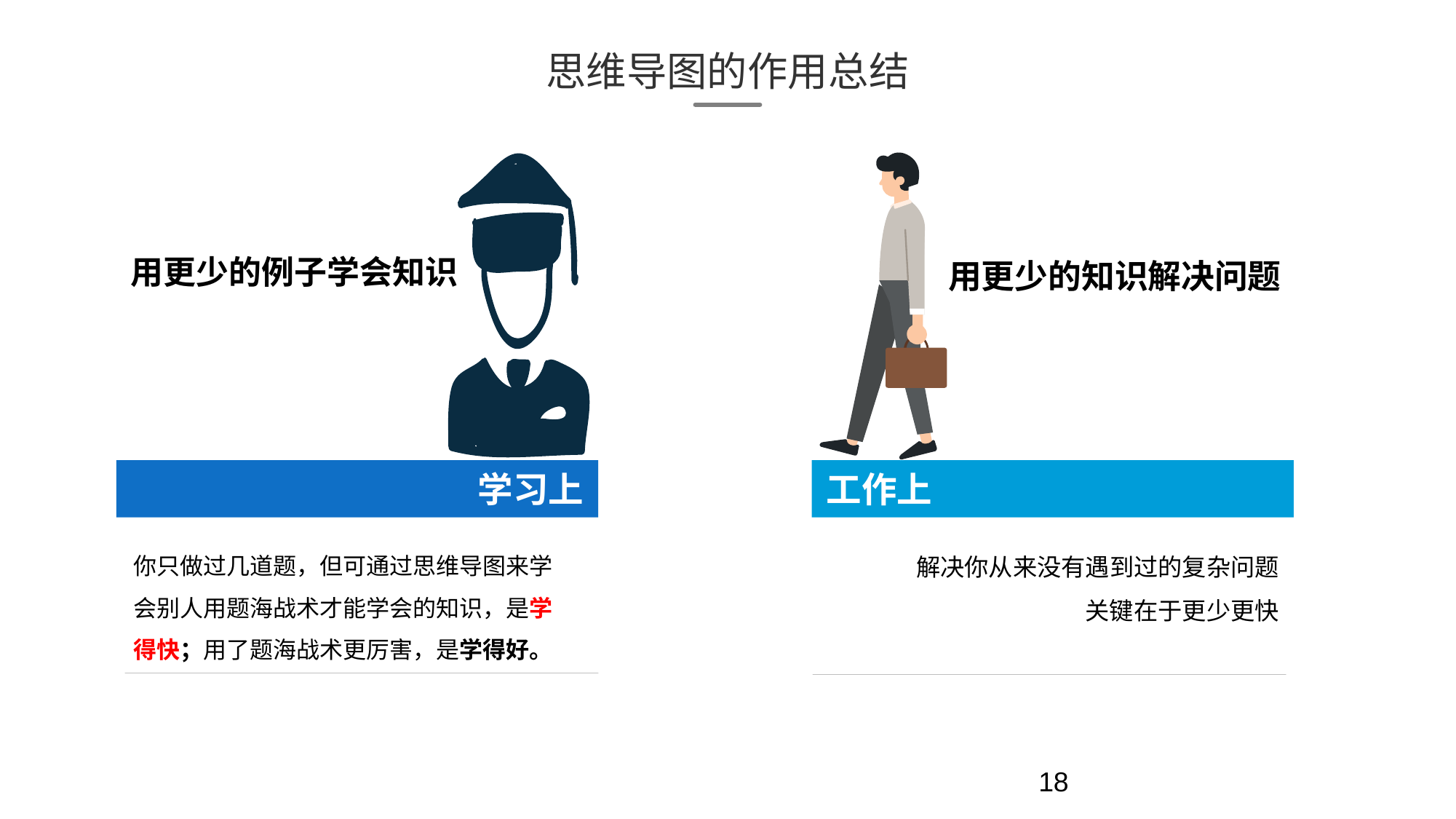

思维导图的作用总结

用更少的例子学会知识
用更少的知识解决问题
学习上
工作上
解决你从来没有遇到过的复杂问题
关键在于更少更快
你只做过几道题，但可通过思维导图来学会别人用题海战术才能学会的知识，是学得快；用了题海战术更厉害，是学得好。

18